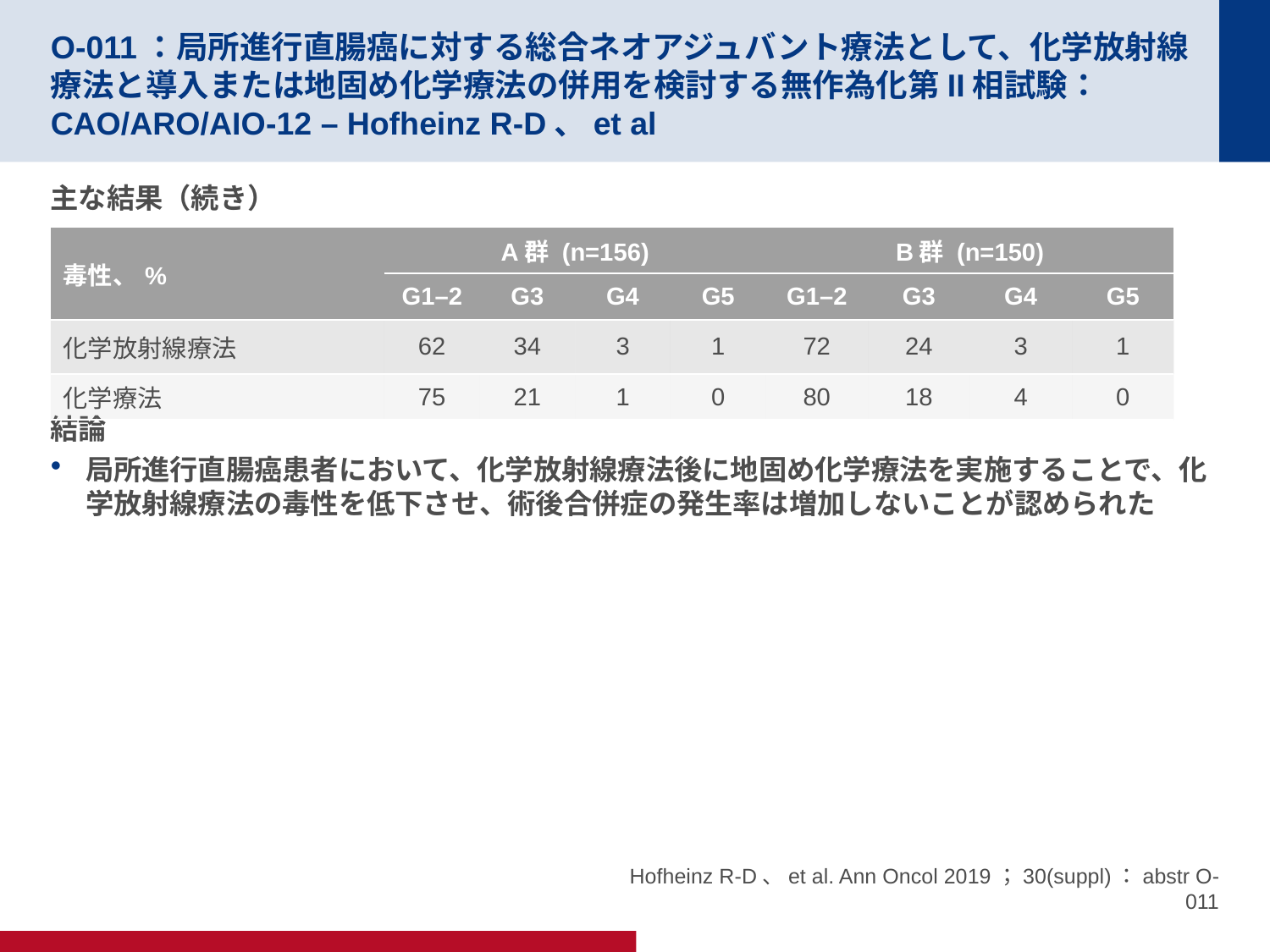

# O-011：局所進行直腸癌に対する総合ネオアジュバント療法として、化学放射線療法と導入または地固め化学療法の併用を検討する無作為化第II相試験：CAO/ARO/AIO-12 – Hofheinz R-D、et al
主な結果（続き）
結論
局所進行直腸癌患者において、化学放射線療法後に地固め化学療法を実施することで、化学放射線療法の毒性を低下させ、術後合併症の発生率は増加しないことが認められた
| 毒性、% | A群 (n=156) |  |  |  | B群 (n=150) |  |  |  |
| --- | --- | --- | --- | --- | --- | --- | --- | --- |
|  | G1–2 | G3 | G4 | G5 | G1–2 | G3 | G4 | G5 |
| 化学放射線療法 | 62 | 34 | 3 | 1 | 72 | 24 | 3 | 1 |
| 化学療法 | 75 | 21 | 1 | 0 | 80 | 18 | 4 | 0 |
Hofheinz R-D、et al. Ann Oncol 2019；30(suppl)：abstr O-011